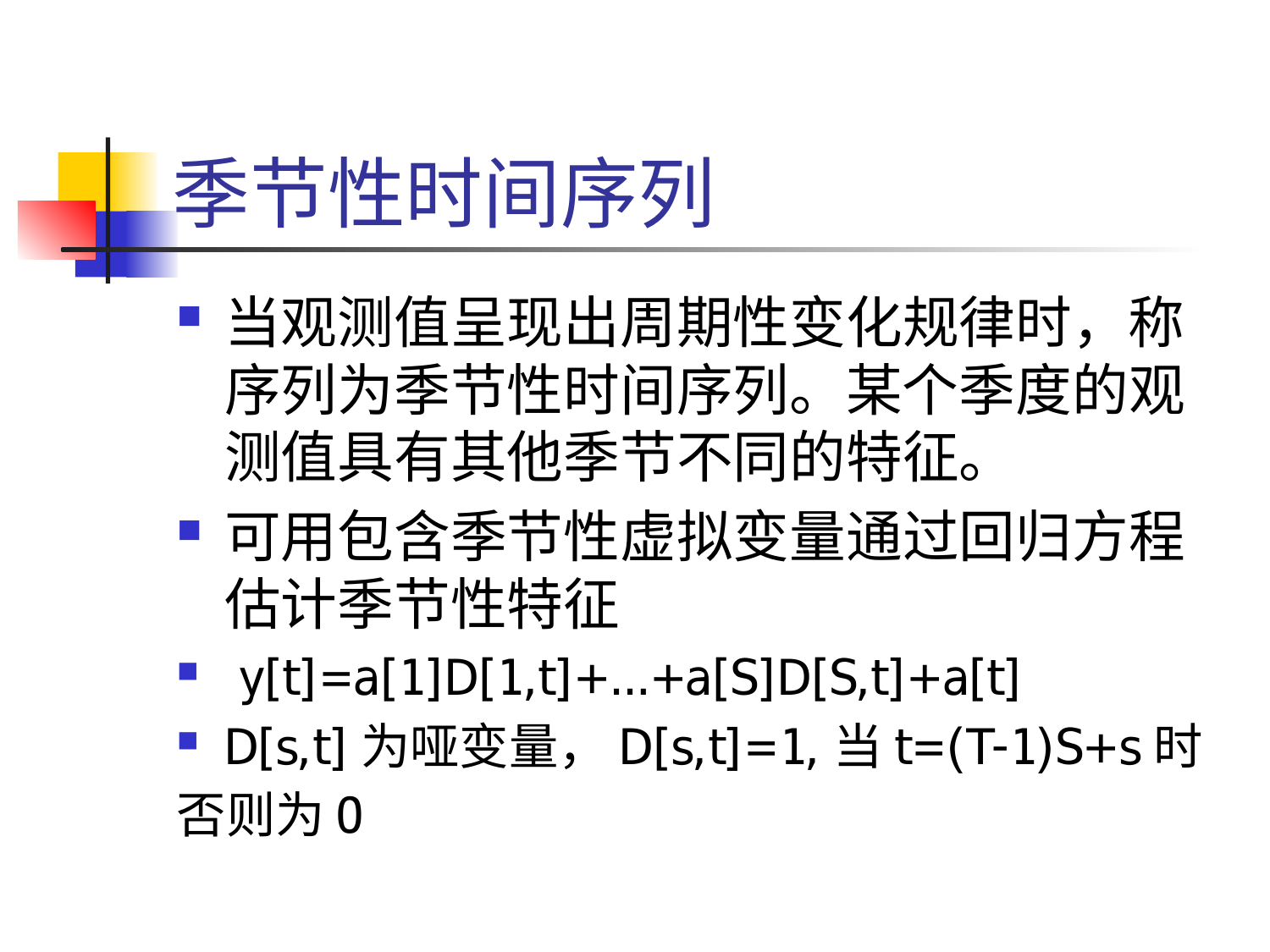

# 季节性时间序列
当观测值呈现出周期性变化规律时，称序列为季节性时间序列。某个季度的观测值具有其他季节不同的特征。
可用包含季节性虚拟变量通过回归方程估计季节性特征
 y[t]=a[1]D[1,t]+…+a[S]D[S,t]+a[t]
D[s,t]为哑变量，D[s,t]=1,当t=(T-1)S+s时
否则为0